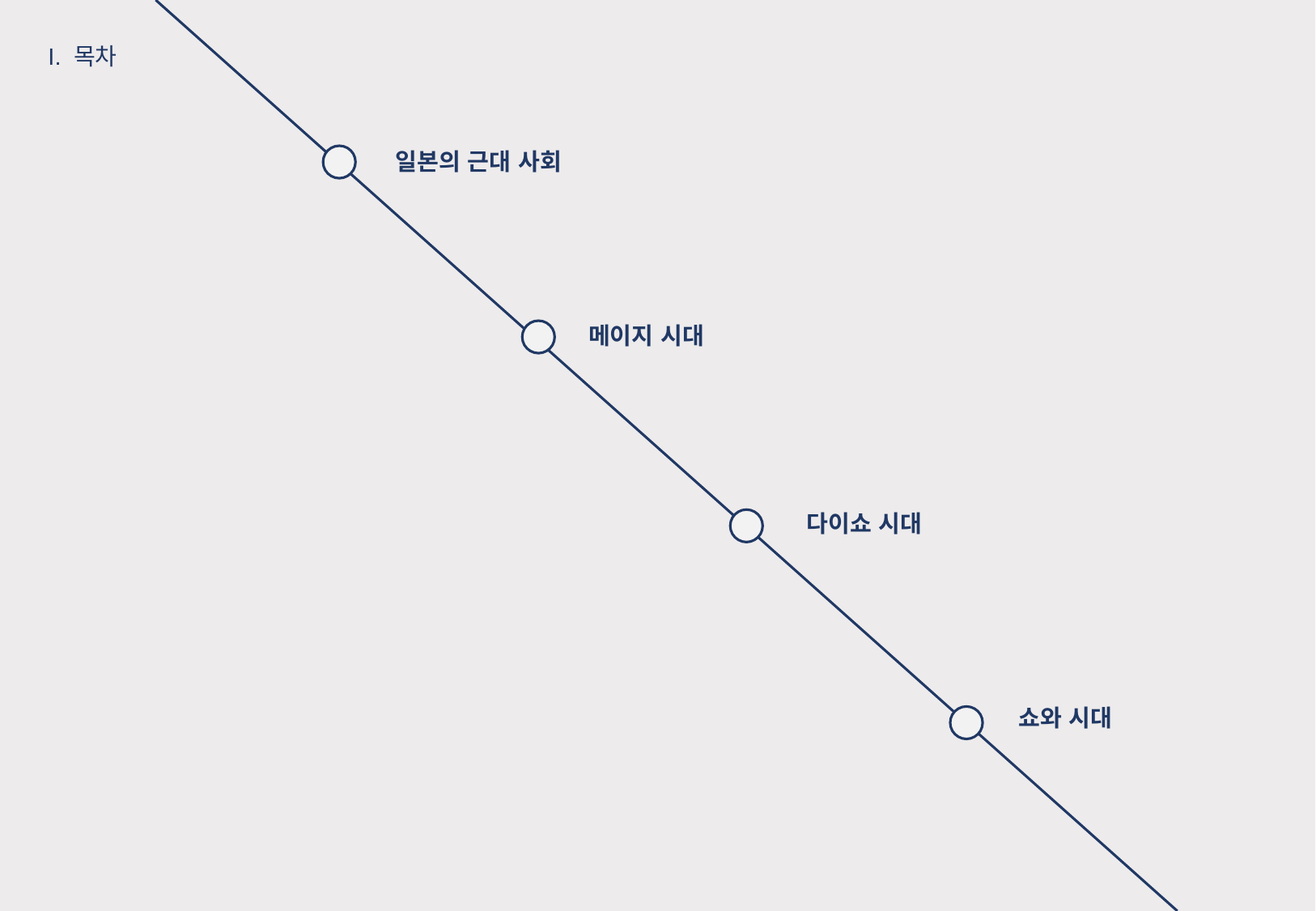

I. 목차
일본의 근대 사회

메이지 시대

다이쇼 시대

쇼와 시대